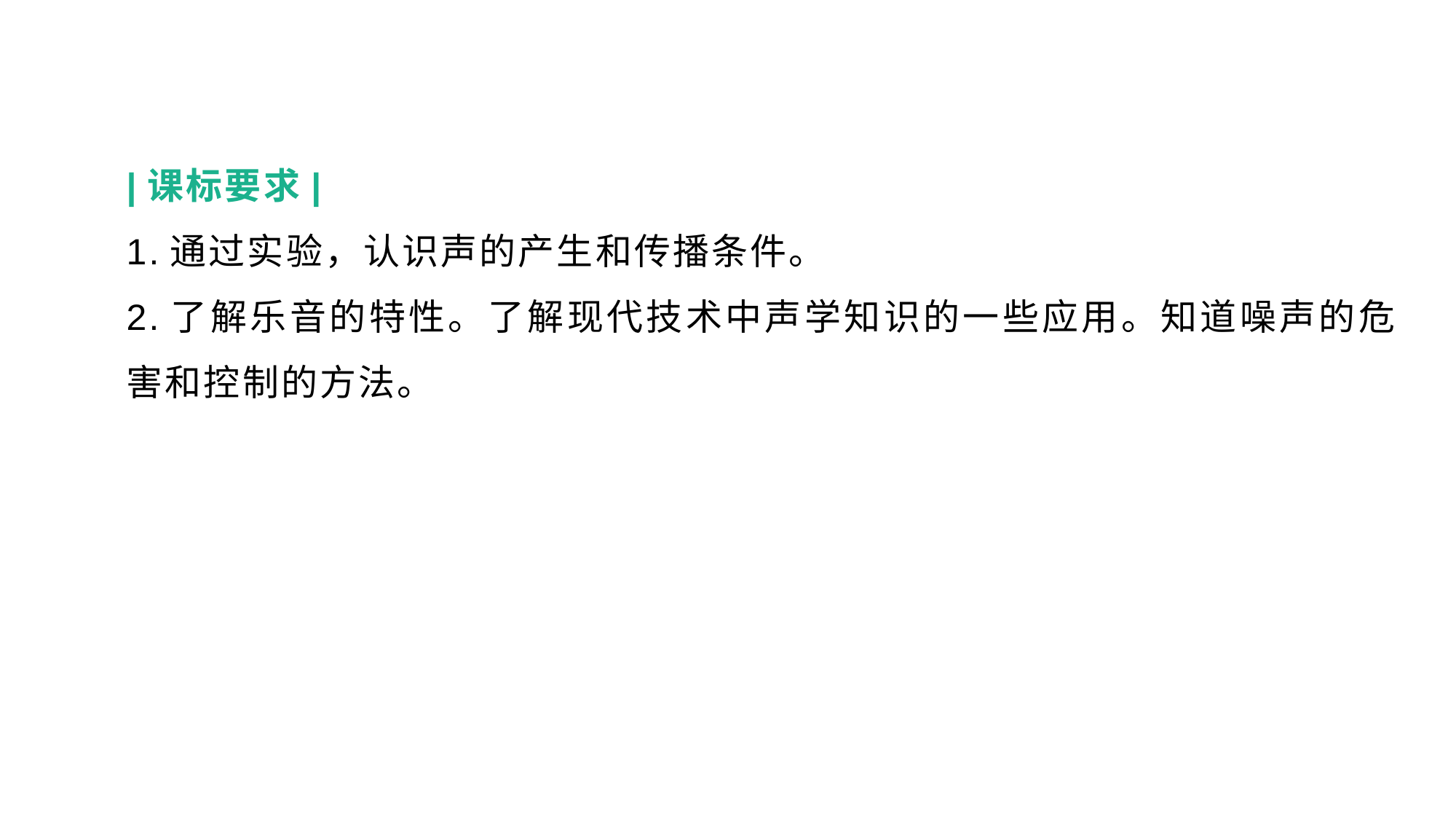

|课标要求|
1.通过实验，认识声的产生和传播条件。
2.了解乐音的特性。了解现代技术中声学知识的一些应用。知道噪声的危害和控制的方法。
思维导图 构建体系